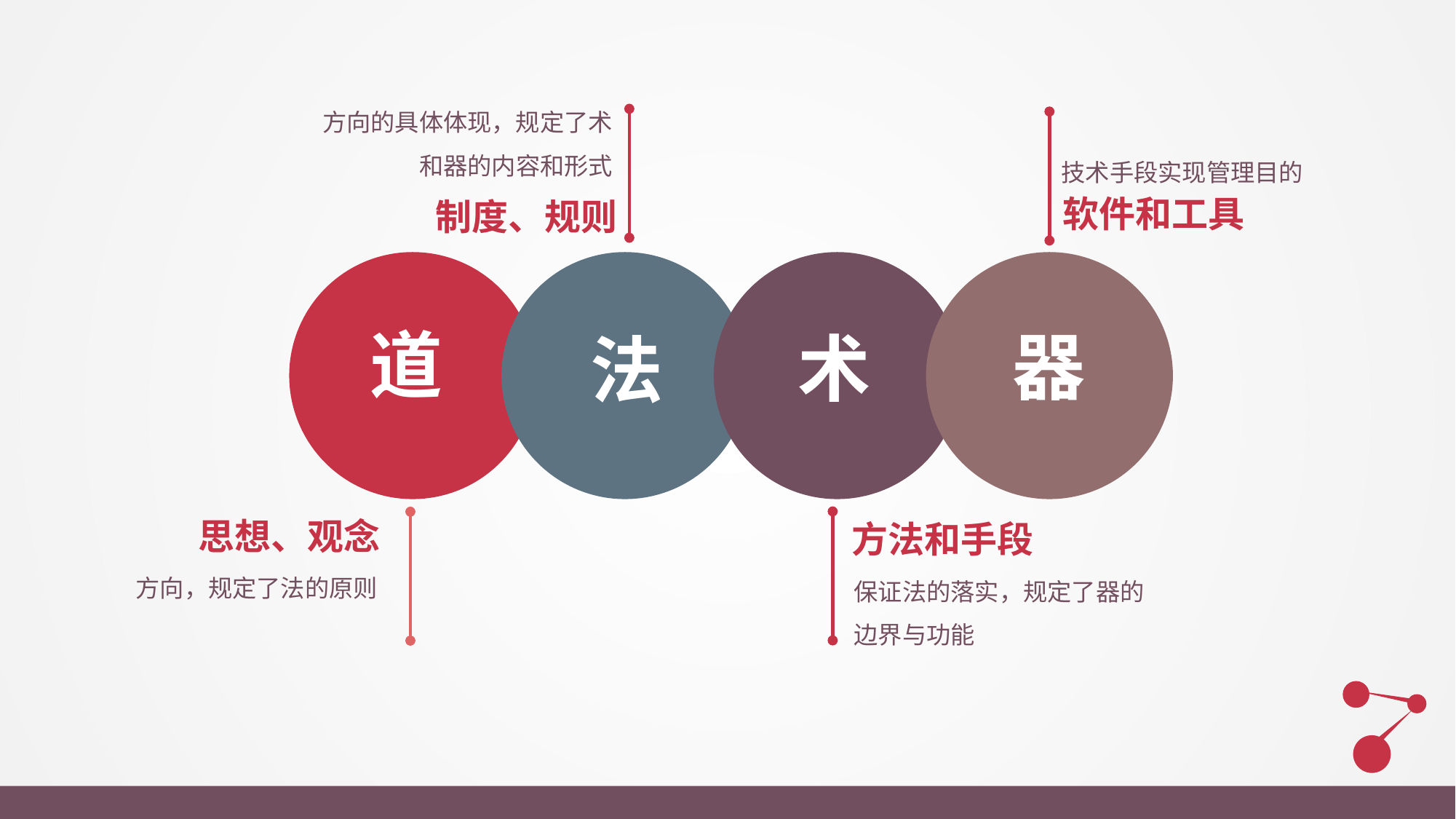

方向的具体体现，规定了术和器的内容和形式
技术手段实现管理目的
软件和工具
制度、规则

道
器
术
法
思想、观念
方法和手段
保证法的落实，规定了器的边界与功能
方向，规定了法的原则